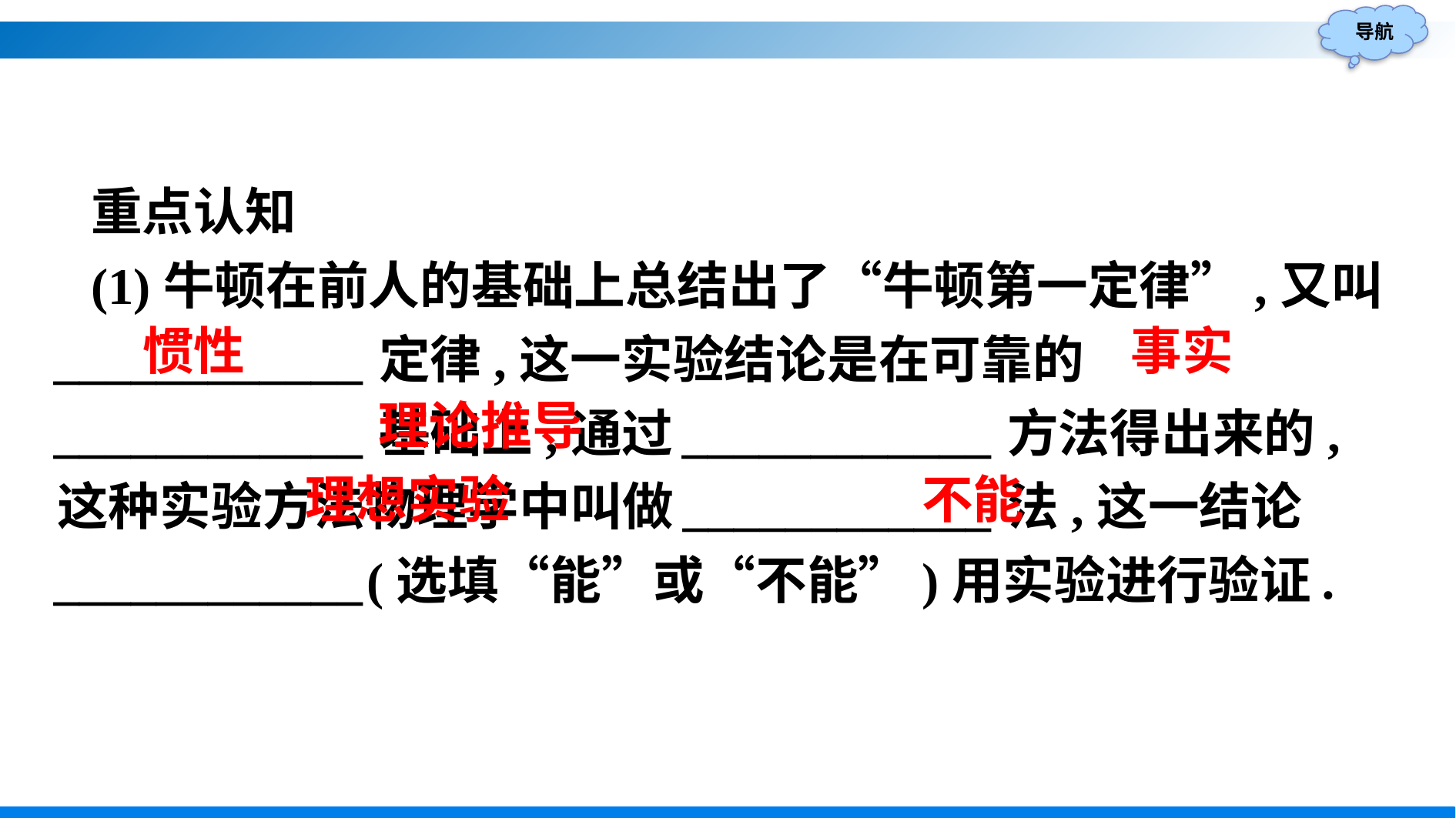

重点认知
(1)牛顿在前人的基础上总结出了“牛顿第一定律”,又叫____________定律,这一实验结论是在可靠的____________基础上,通过____________方法得出来的,这种实验方法物理学中叫做____________法,这一结论____________(选填“能”或“不能”)用实验进行验证.
事实
惯性
理论推导
理想实验
不能